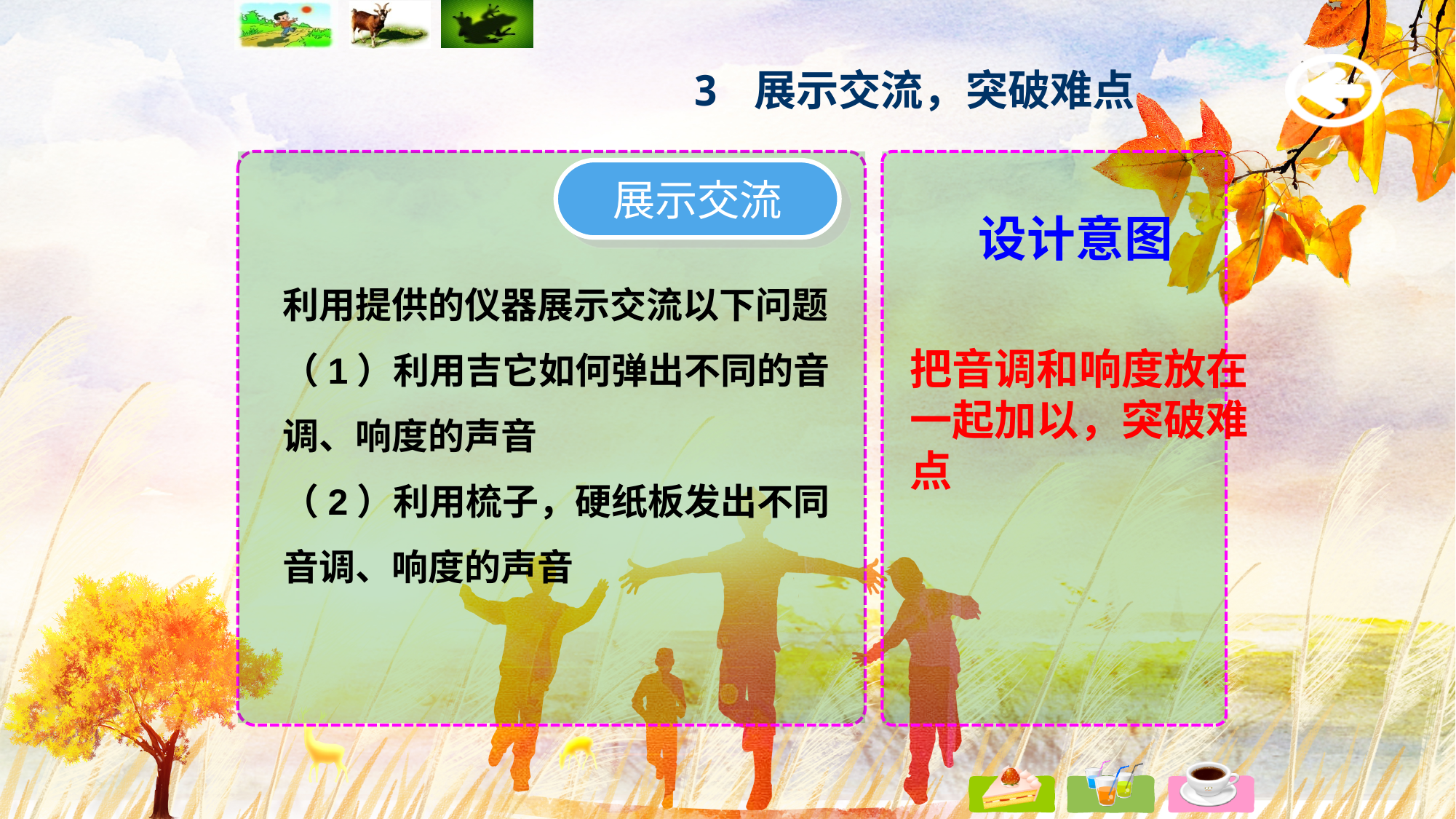

3 展示交流，突破难点

展示交流
设计意图
利用提供的仪器展示交流以下问题
（1）利用吉它如何弹出不同的音调、响度的声音
（2）利用梳子，硬纸板发出不同音调、响度的声音
把音调和响度放在一起加以，突破难点